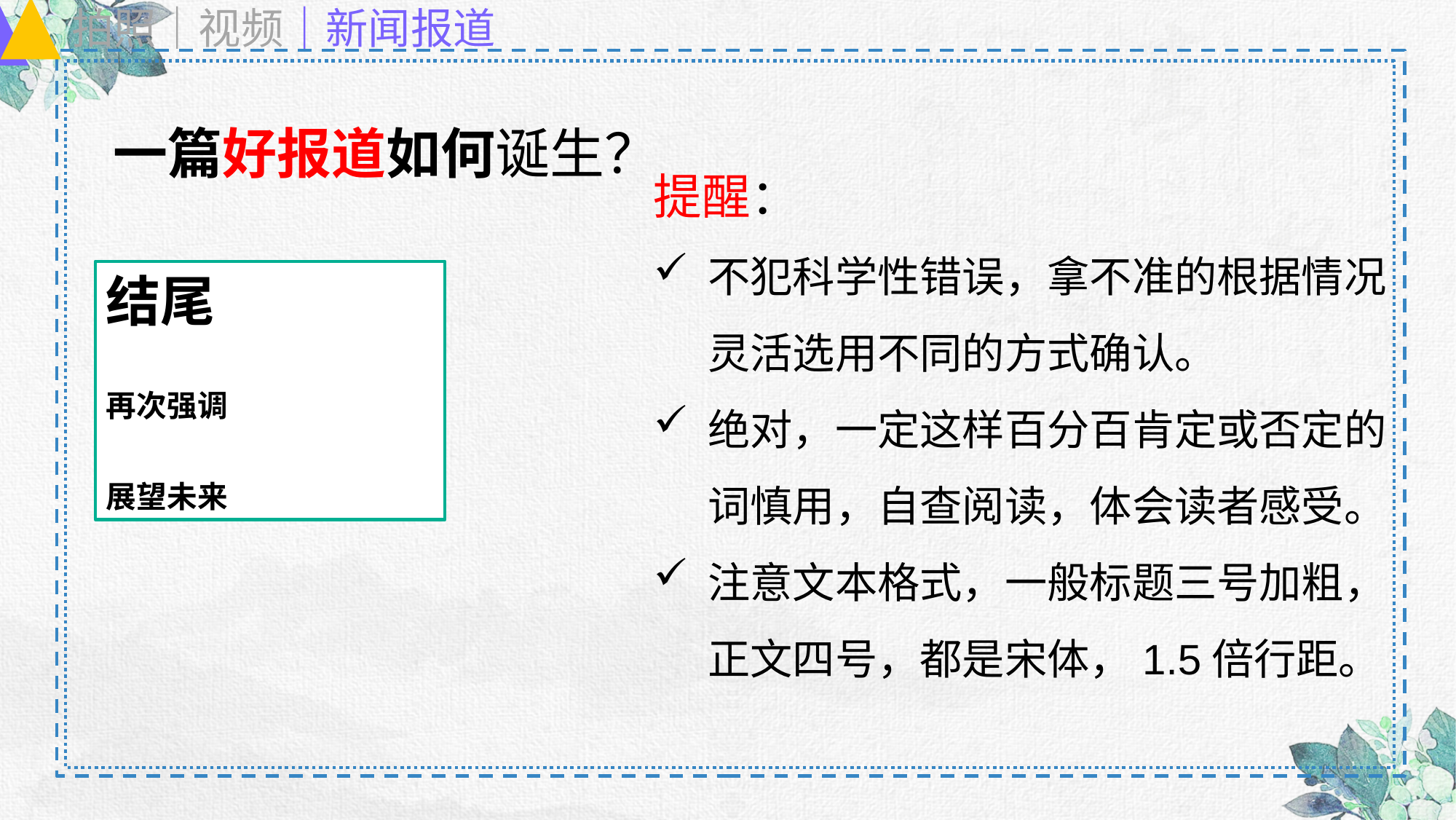

拍照｜视频｜新闻报道

一篇好报道如何诞生？
提醒：
不犯科学性错误，拿不准的根据情况灵活选用不同的方式确认。
绝对，一定这样百分百肯定或否定的词慎用，自查阅读，体会读者感受。
注意文本格式，一般标题三号加粗，正文四号，都是宋体，1.5倍行距。

结尾
再次强调
展望未来